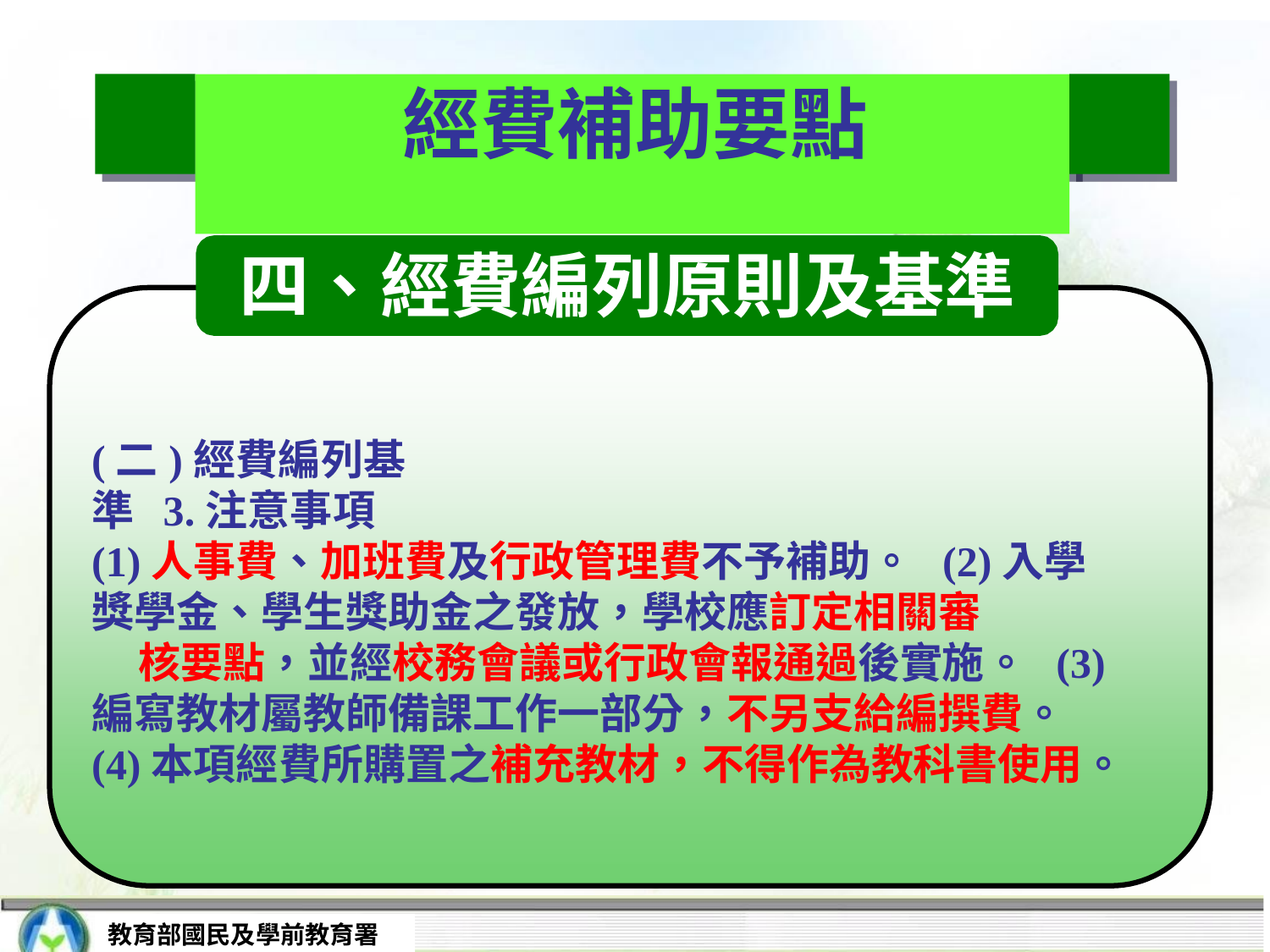

# 經費補助要點

四、經費編列原則及基準

(二)經費編列基準  3.注意事項
(1)人事費、加班費及行政管理費不予補助。  (2)入學獎學金、學生獎助金之發放，學校應訂定相關審
核要點，並經校務會議或行政會報通過後實施。  (3)編寫教材屬教師備課工作一部分，不另支給編撰費。  (4)本項經費所購置之補充教材，不得作為教科書使用。
教育部國民及學前教育署